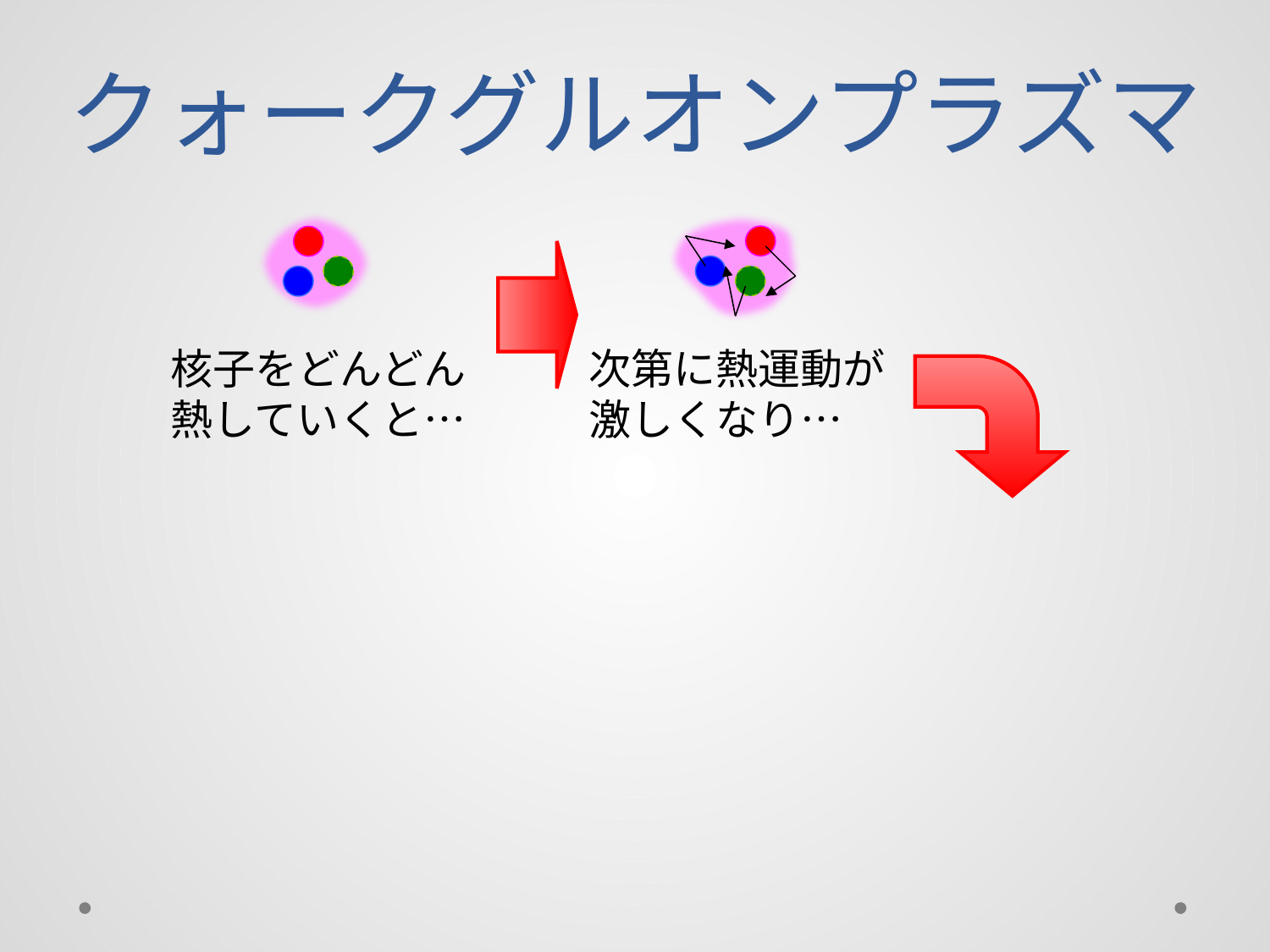

# クォークグルオンプラズマ

次第に熱運動が激しくなり…

核子をどんどん熱していくと…